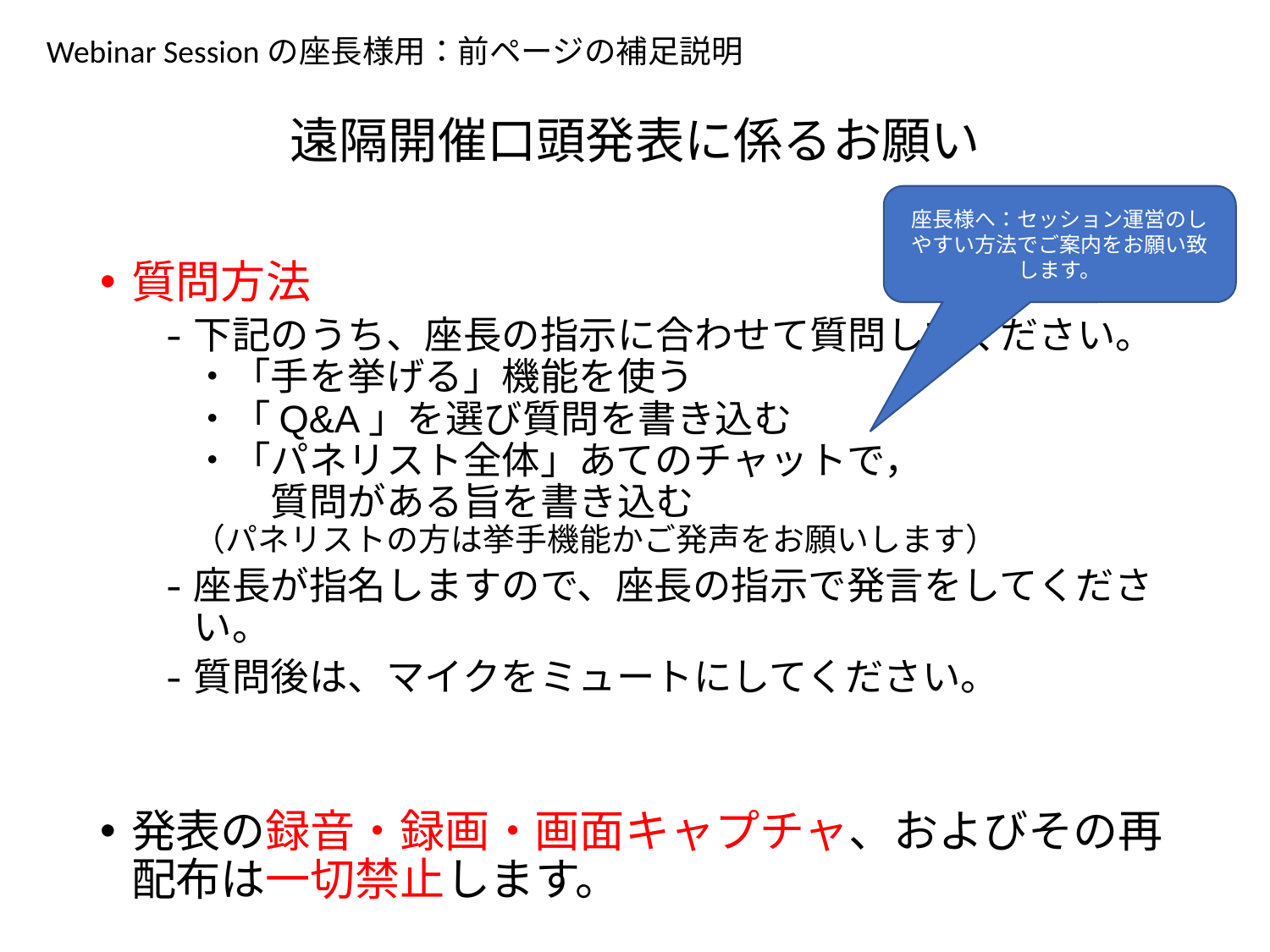

Webinar Sessionの座長様用：前ページの補足説明
# 遠隔開催口頭発表に係るお願い
座長様へ：セッション運営のしやすい方法でご案内をお願い致します。
質問方法
下記のうち、座長の指示に合わせて質問してください。
・「手を挙げる」機能を使う
・「Q&A」を選び質問を書き込む
・「パネリスト全体」あてのチャットで，
　　質問がある旨を書き込む
（パネリストの方は挙手機能かご発声をお願いします）
座長が指名しますので、座長の指示で発言をしてください。
質問後は、マイクをミュートにしてください。

発表の録音・録画・画面キャプチャ、およびその再配布は一切禁止します。